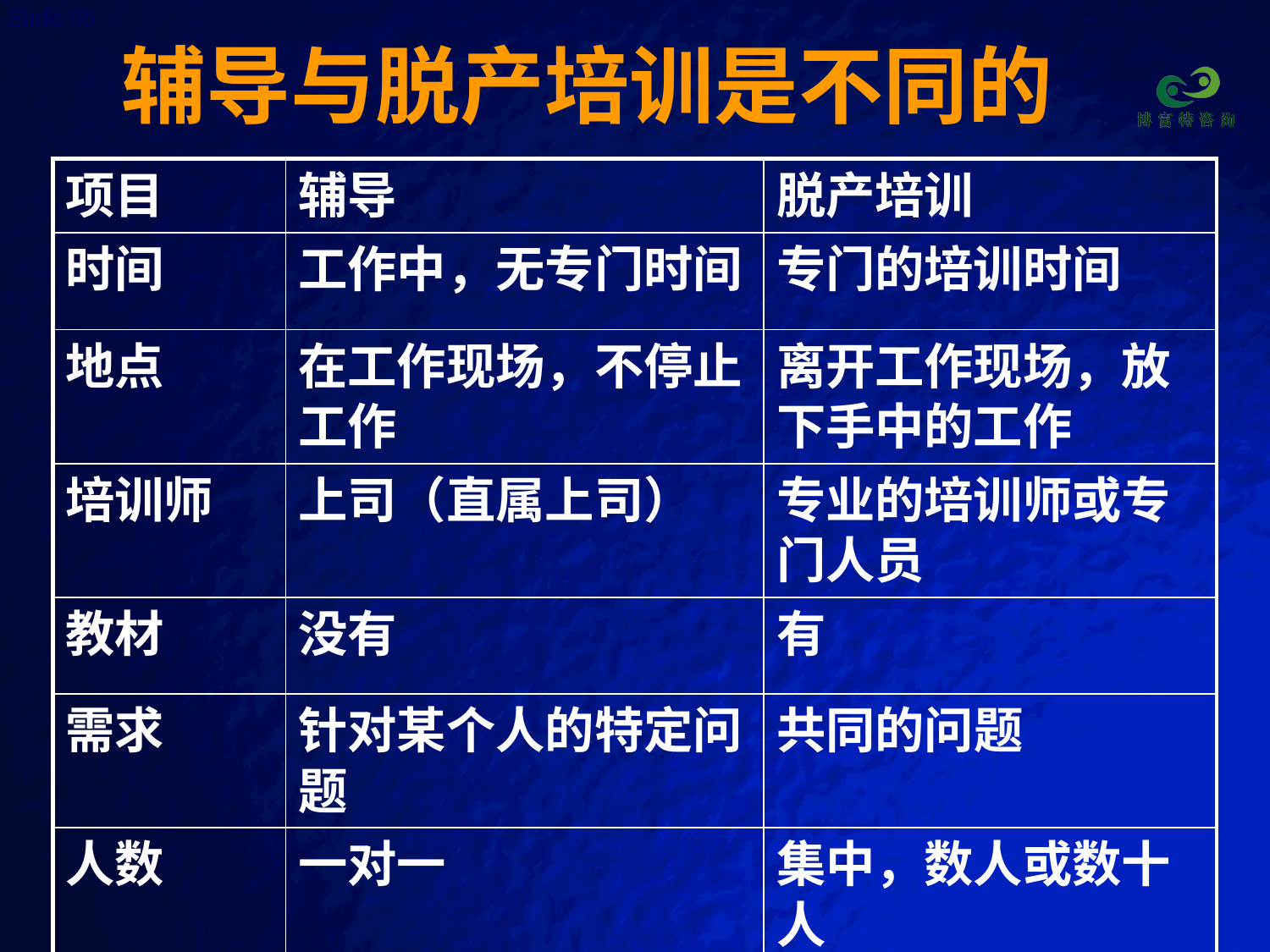

# 辅导与脱产培训是不同的

| 项目 | 辅导 | 脱产培训 |
| --- | --- | --- |
| 时间 | 工作中，无专门时间 | 专门的培训时间 |
| 地点 | 在工作现场，不停止工作 | 离开工作现场，放下手中的工作 |
| 培训师 | 上司（直属上司） | 专业的培训师或专门人员 |
| 教材 | 没有 | 有 |
| 需求 | 针对某个人的特定问题 | 共同的问题 |
| 人数 | 一对一 | 集中，数人或数十人 |